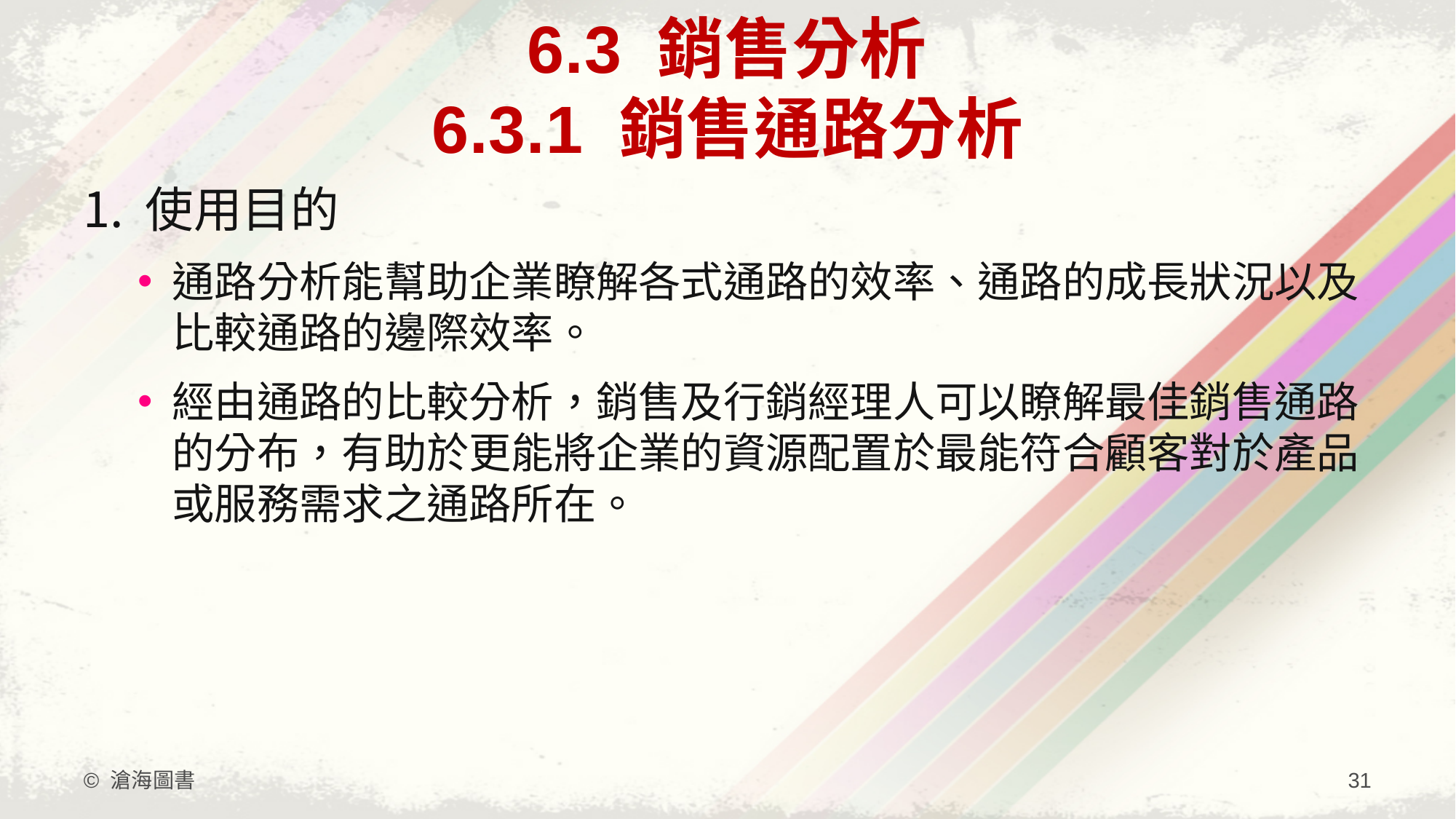

# 6.3 銷售分析 6.3.1 銷售通路分析
使用目的
通路分析能幫助企業瞭解各式通路的效率、通路的成長狀況以及比較通路的邊際效率。
經由通路的比較分析，銷售及行銷經理人可以瞭解最佳銷售通路的分布，有助於更能將企業的資源配置於最能符合顧客對於產品或服務需求之通路所在。
© 滄海圖書
31